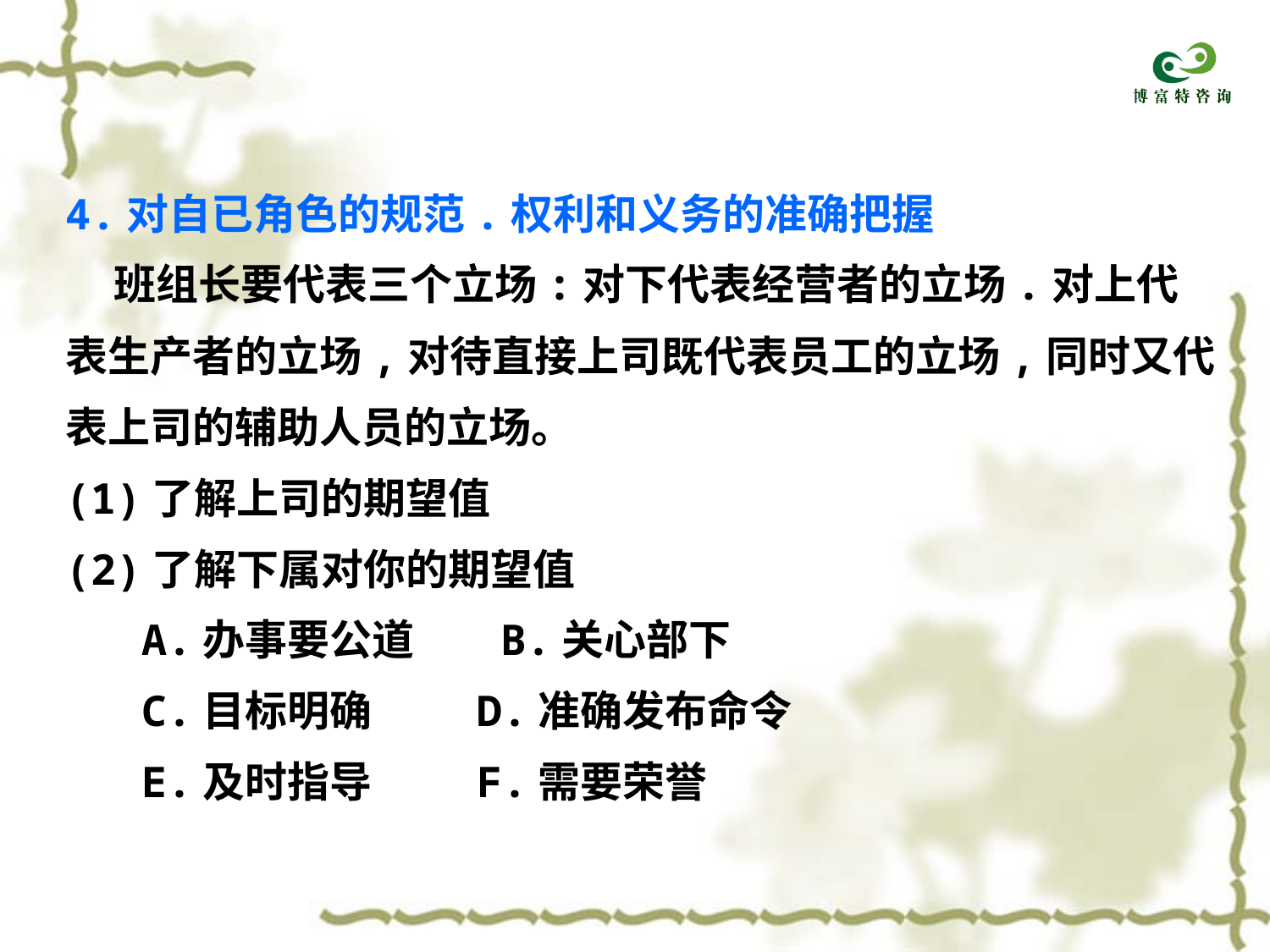

4.对自已角色的规范.权利和义务的准确把握
    班组长要代表三个立场:对下代表经营者的立场.对上代
表生产者的立场,对待直接上司既代表员工的立场,同时又代
表上司的辅助人员的立场。
(1)了解上司的期望值
(2)了解下属对你的期望值
   A.办事要公道        B.关心部下
   C.目标明确          D.准确发布命令
   E.及时指导          F.需要荣誉